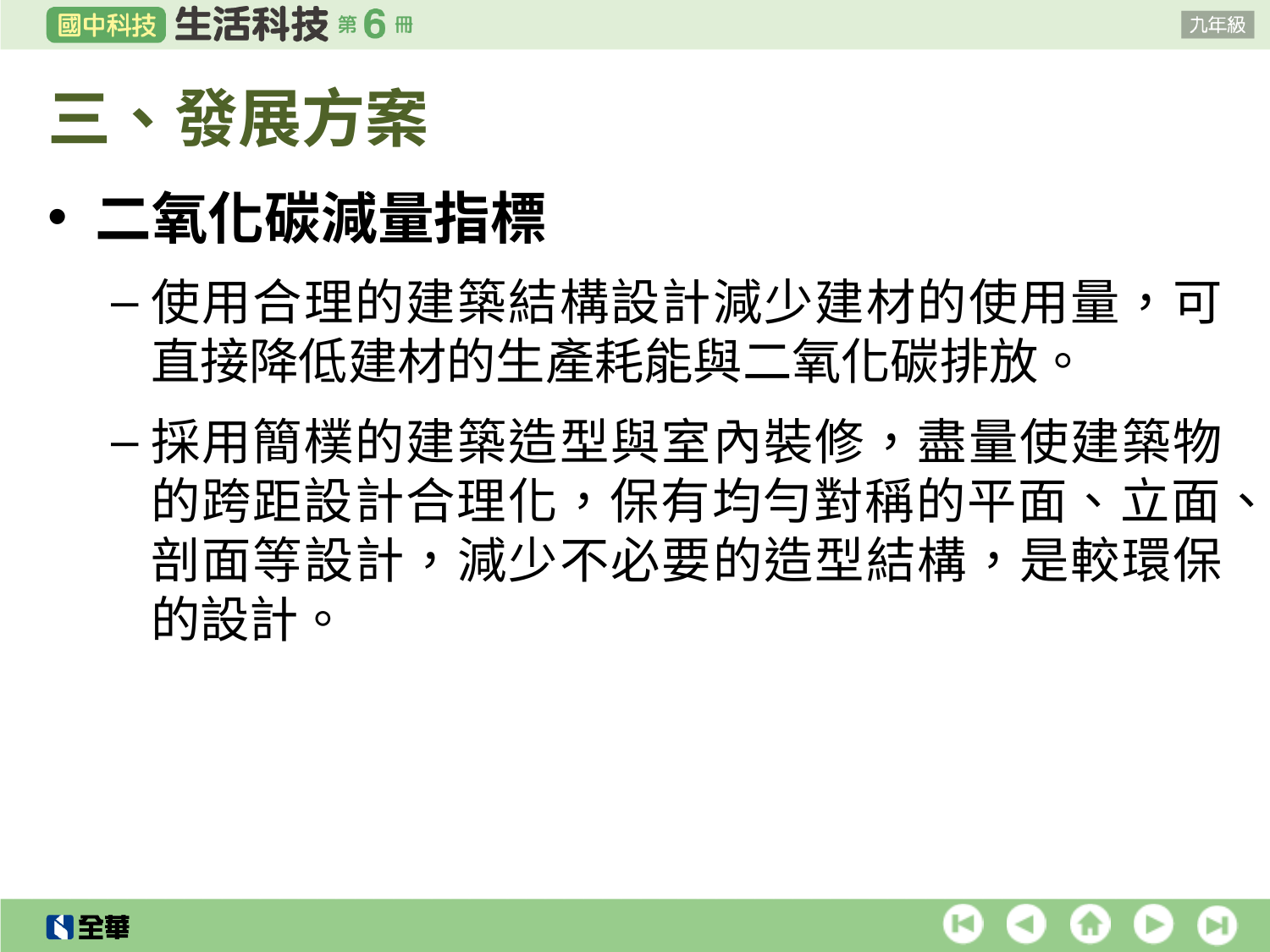

# 三、發展方案
二氧化碳減量指標
使用合理的建築結構設計減少建材的使用量，可直接降低建材的生產耗能與二氧化碳排放。
採用簡樸的建築造型與室內裝修，盡量使建築物的跨距設計合理化，保有均勻對稱的平面、立面、剖面等設計，減少不必要的造型結構，是較環保的設計。